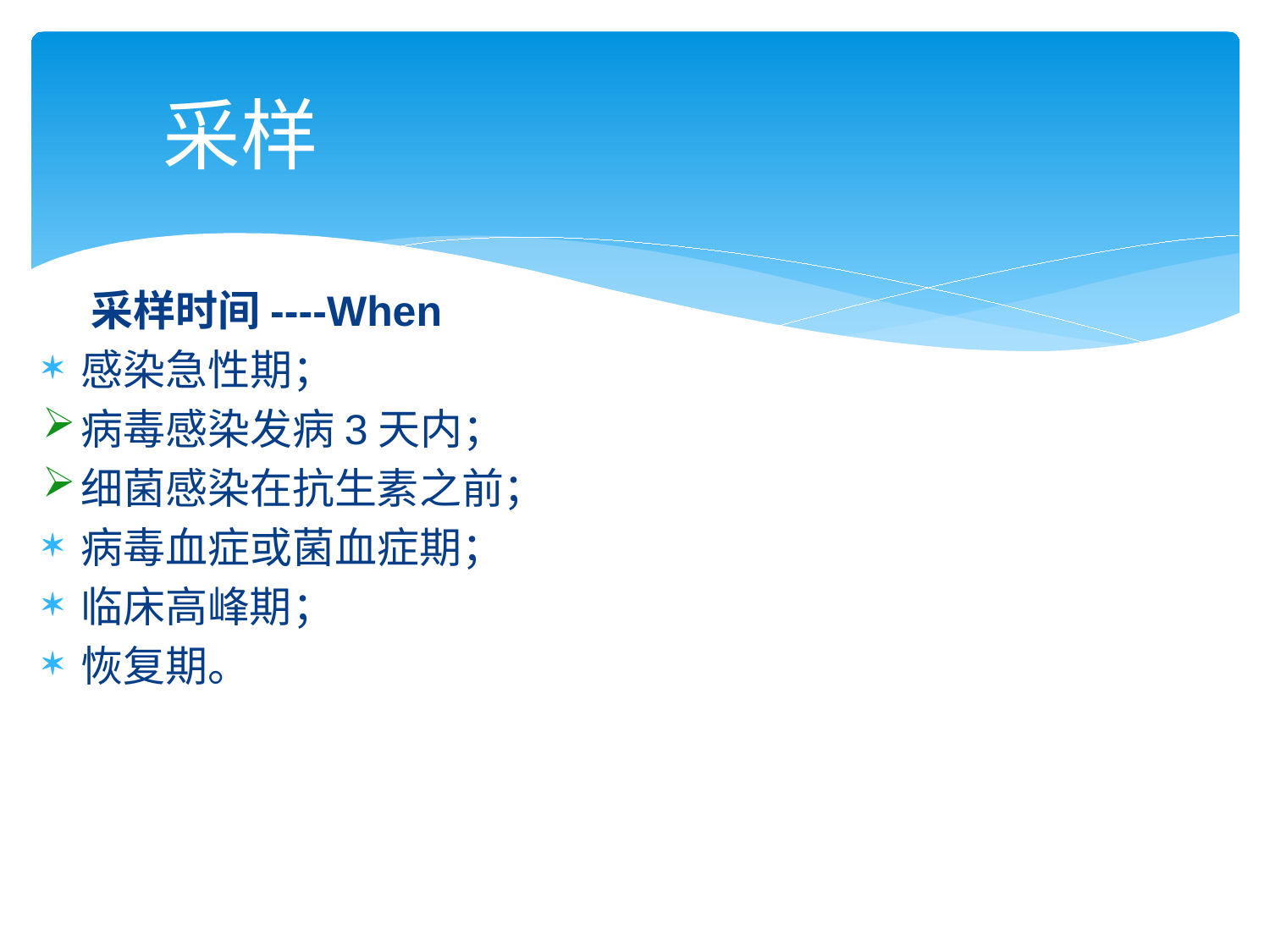

# 采样
    采样时间----When
感染急性期；
病毒感染发病3天内；
细菌感染在抗生素之前；
病毒血症或菌血症期；
临床高峰期；
恢复期。